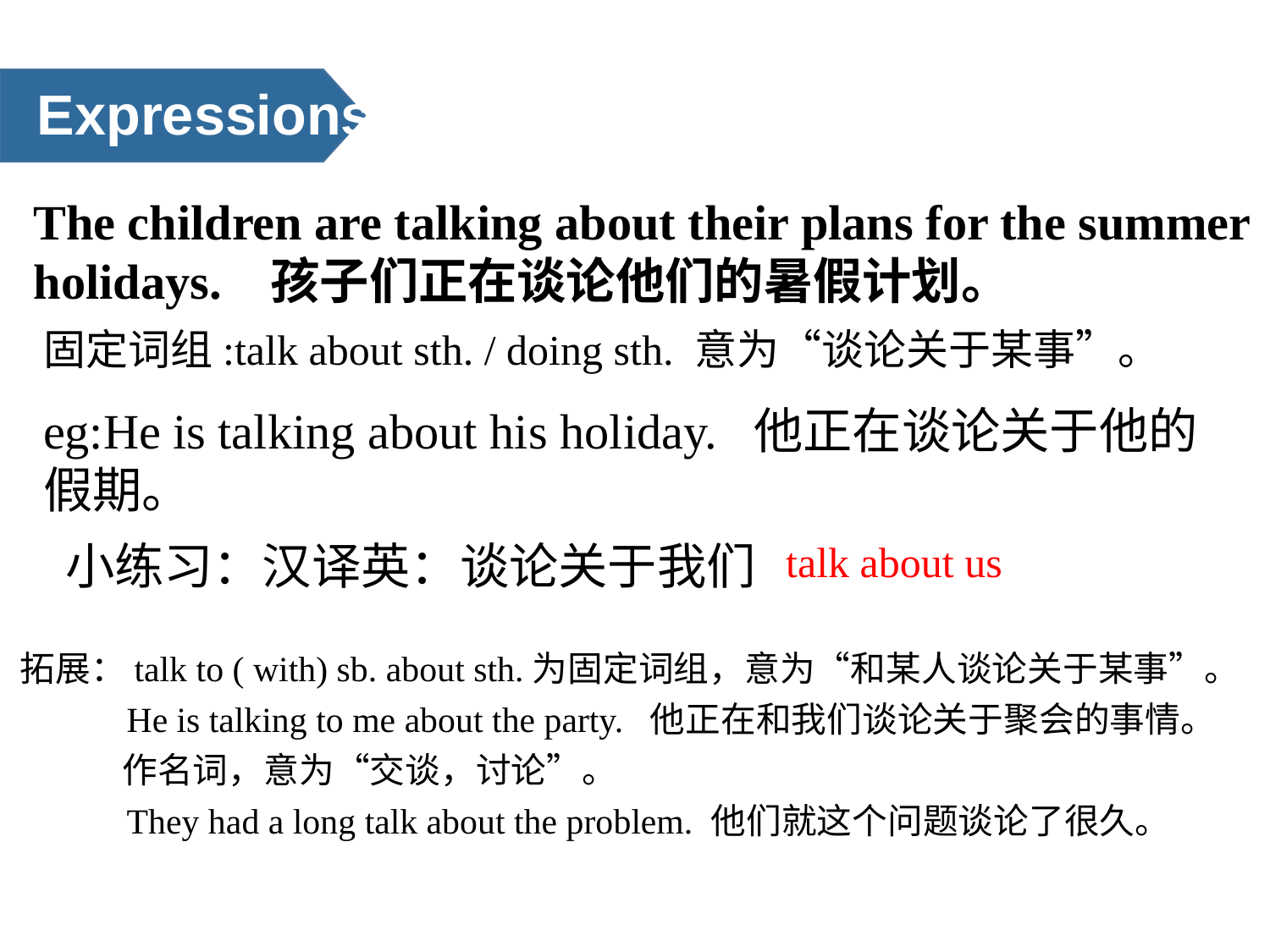

Expressions
The children are talking about their plans for the summer holidays.   孩子们正在谈论他们的暑假计划。
固定词组:talk about sth. / doing sth. 意为“谈论关于某事”。
eg:He is talking about his holiday.  他正在谈论关于他的假期。
小练习：汉译英：谈论关于我们
talk about us
拓展：talk to ( with) sb. about sth.为固定词组，意为“和某人谈论关于某事”。
            He is talking to me about the party.  他正在和我们谈论关于聚会的事情。
            作名词，意为“交谈，讨论”。
            They had a long talk about the problem. 他们就这个问题谈论了很久。